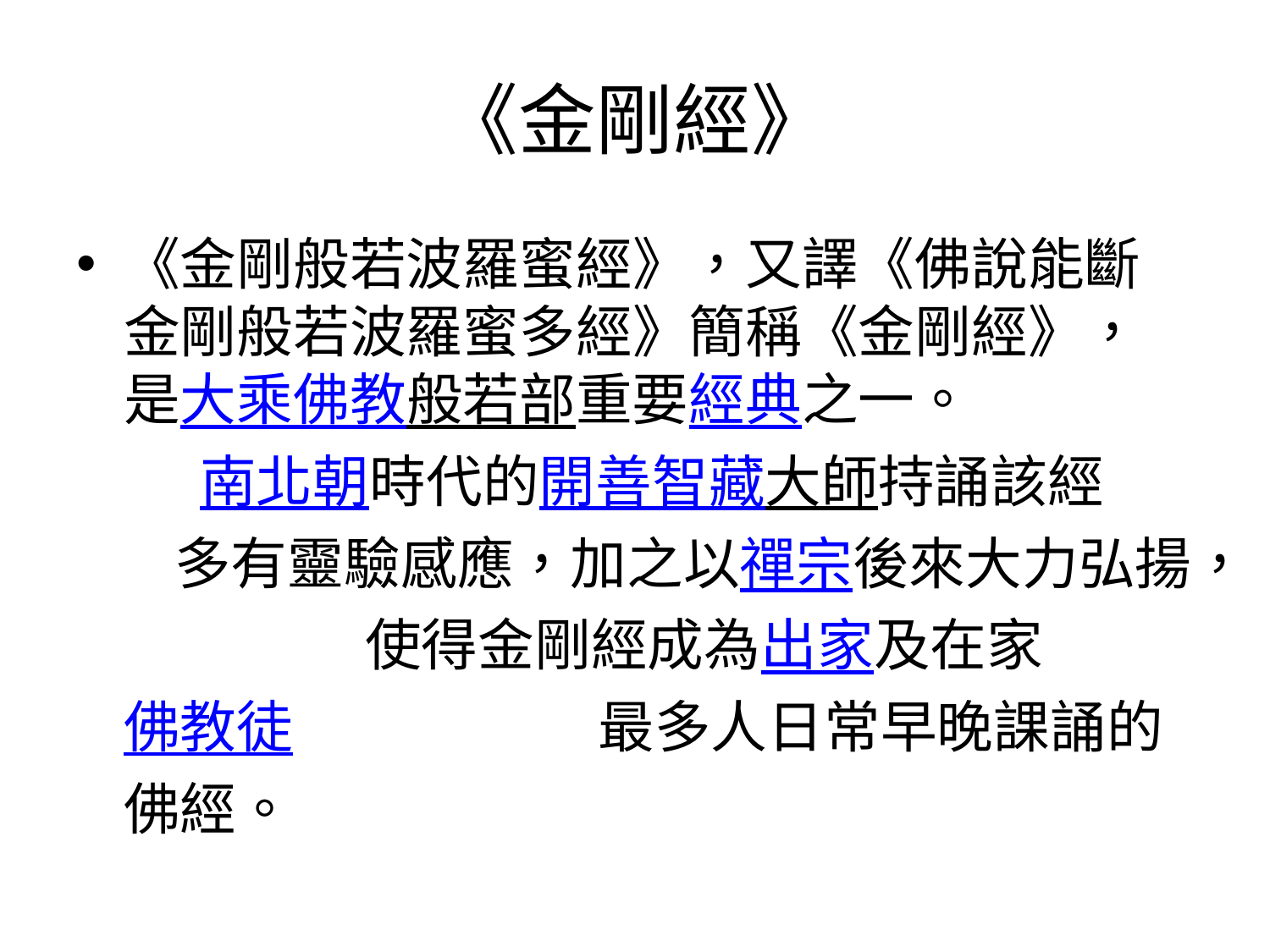

# 《金剛經》
《金剛般若波羅蜜經》，又譯《佛說能斷金剛般若波羅蜜多經》簡稱《金剛經》，是大乘佛教般若部重要經典之一。                        南北朝時代的開善智藏大師持誦該經            多有靈驗感應，加之以禪宗後來大力弘揚，                   使得金剛經成為出家及在家佛教徒                        最多人日常早晚課誦的佛經。